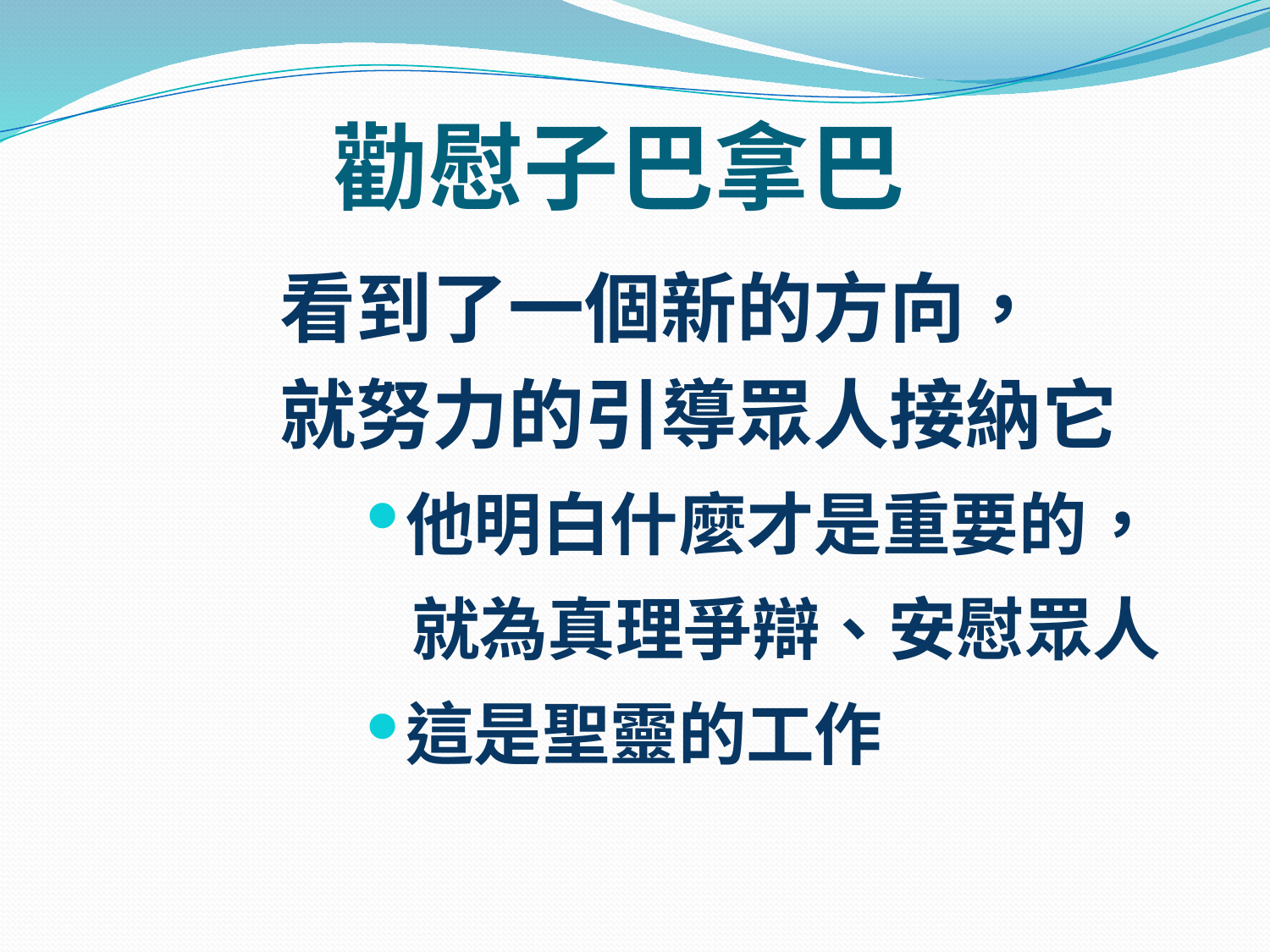

# 勸慰子巴拿巴
看到了一個新的方向，
就努力的引導眾人接納它
他明白什麼才是重要的，
  就為真理爭辯、安慰眾人
這是聖靈的工作